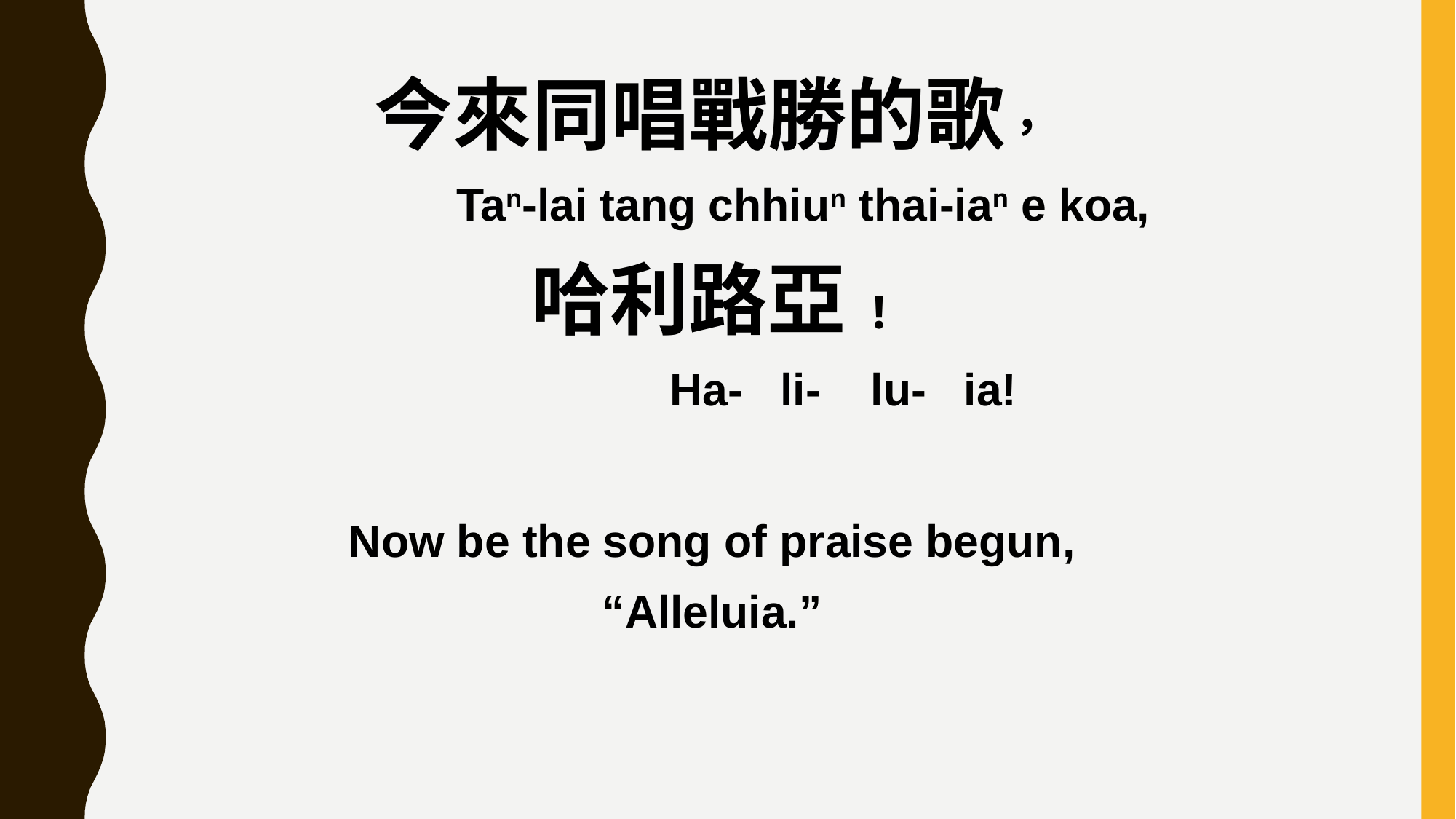

今來同唱戰勝的歌，
                      Tan-lai tang chhiun thai-ian e koa,
哈利路亞!
                                       Ha-   li-    lu-   ia!

Now be the song of praise begun,
“Alleluia.”